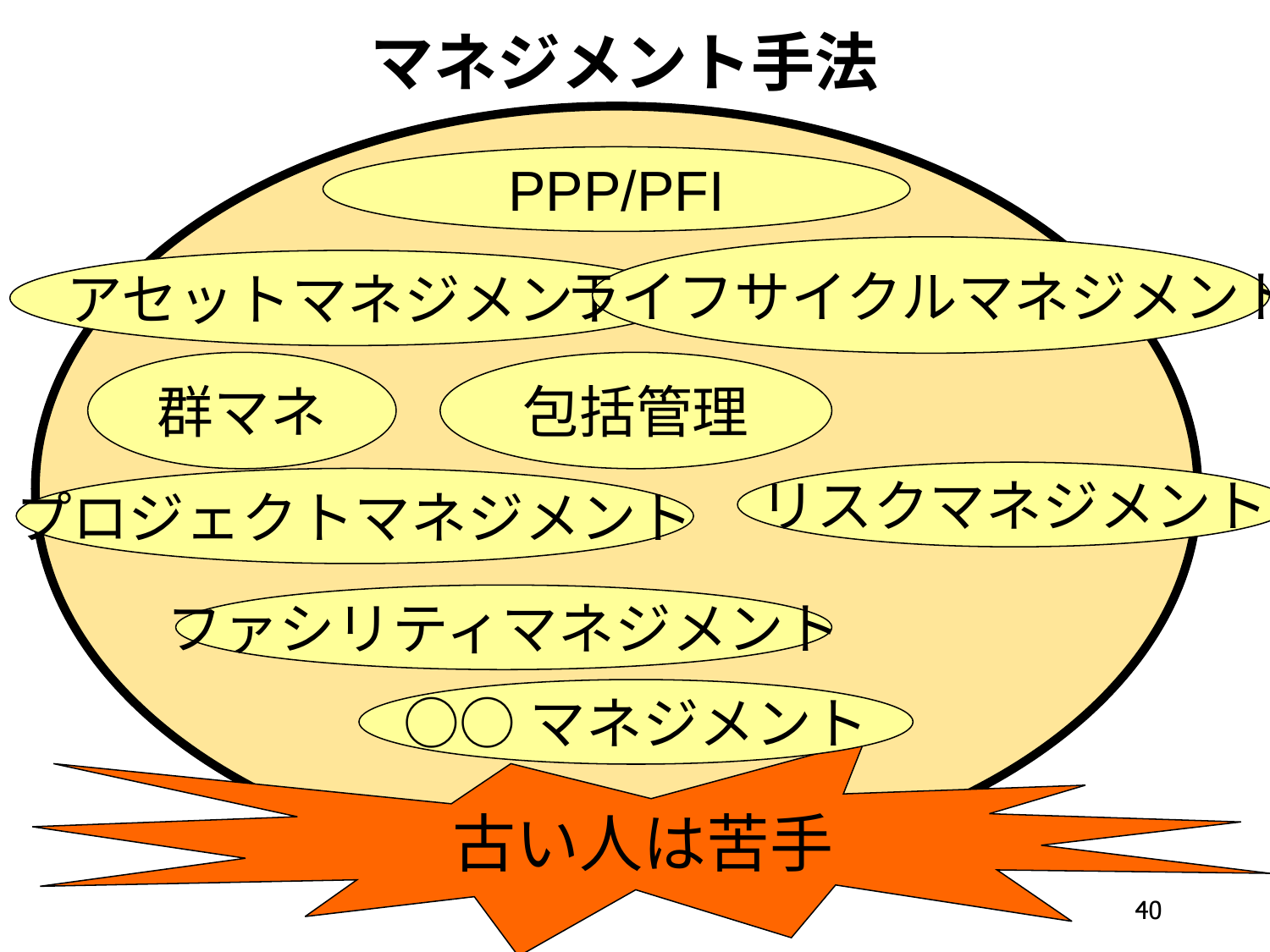

マネジメント手法

PPP/PFI

ライフサイクルマネジメント

アセットマネジメント

群マネ

包括管理

リスクマネジメント

プロジェクトマネジメント

ファシリティマネジメント

○○マネジメント

古い人は苦手
40